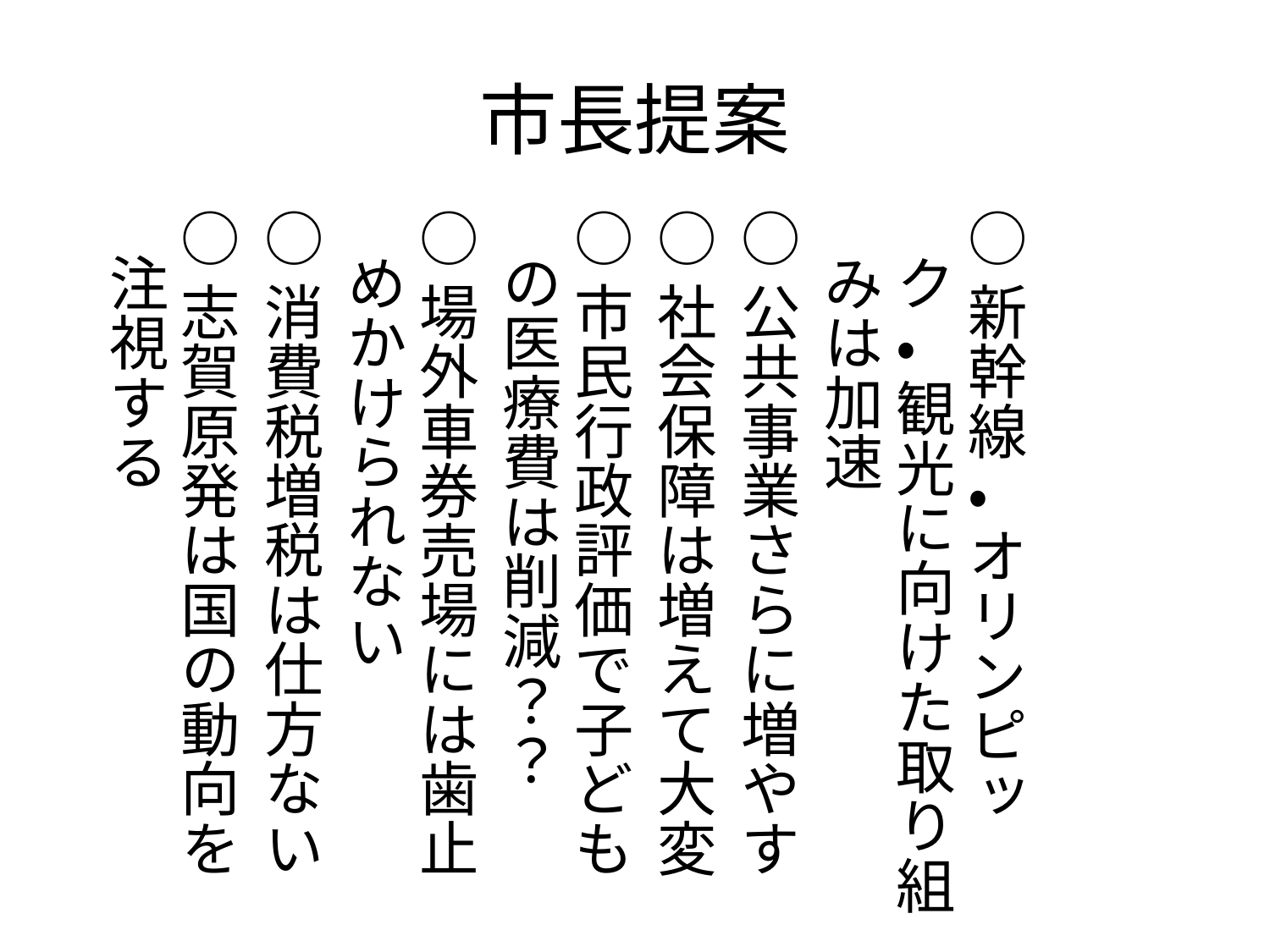

# 市長提案
○新幹線・オリンピック・観光に向けた取り組みは加速
○公共事業さらに増やす
○社会保障は増えて大変
○市民行政評価で子どもの医療費は削減？？
○場外車券売場には歯止めかけられない
○消費税増税は仕方ない
○志賀原発は国の動向を注視する